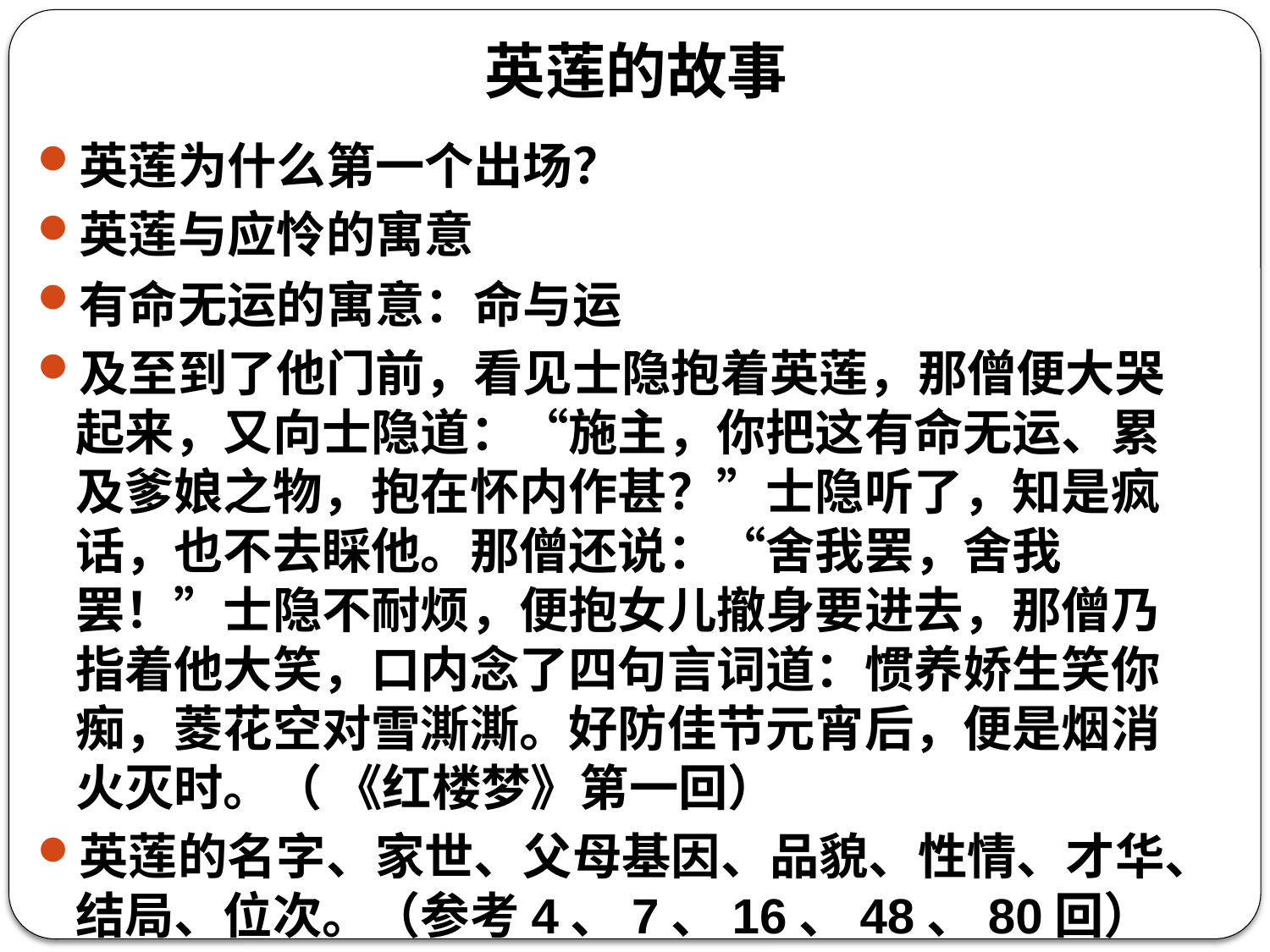

# 英莲的故事
英莲为什么第一个出场？
英莲与应怜的寓意
有命无运的寓意：命与运
及至到了他门前，看见士隐抱着英莲，那僧便大哭起来，又向士隐道：“施主，你把这有命无运、累及爹娘之物，抱在怀内作甚？”士隐听了，知是疯话，也不去睬他。那僧还说：“舍我罢，舍我罢！”士隐不耐烦，便抱女儿撤身要进去，那僧乃指着他大笑，口内念了四句言词道：惯养娇生笑你痴，菱花空对雪澌澌。好防佳节元宵后，便是烟消火灭时。（ 《红楼梦》第一回）
英莲的名字、家世、父母基因、品貌、性情、才华、结局、位次。（参考4、7、16、48、80回）